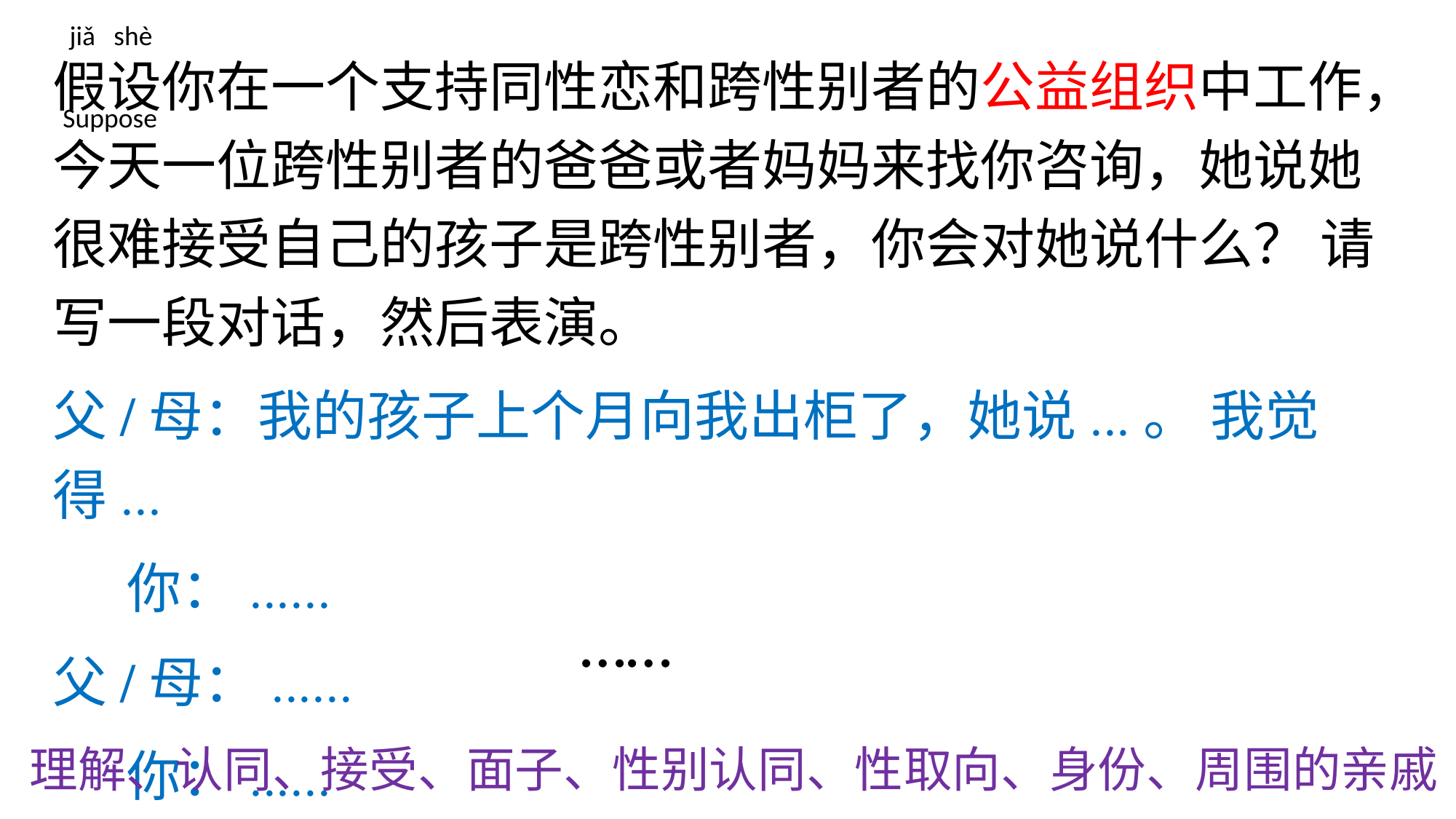

jiǎ   shè
假设你在一个支持同性恋和跨性别者的公益组织中工作，今天一位跨性别者的爸爸或者妈妈来找你咨询，她说她很难接受自己的孩子是跨性别者，你会对她说什么？ 请写一段对话，然后表演。
父/母：我的孩子上个月向我出柜了，她说...。 我觉得...
     你：......
父/母：......
     你：......

Suppose
……
理解、认同、接受、面子、性别认同、性取向、身份、周围的亲戚